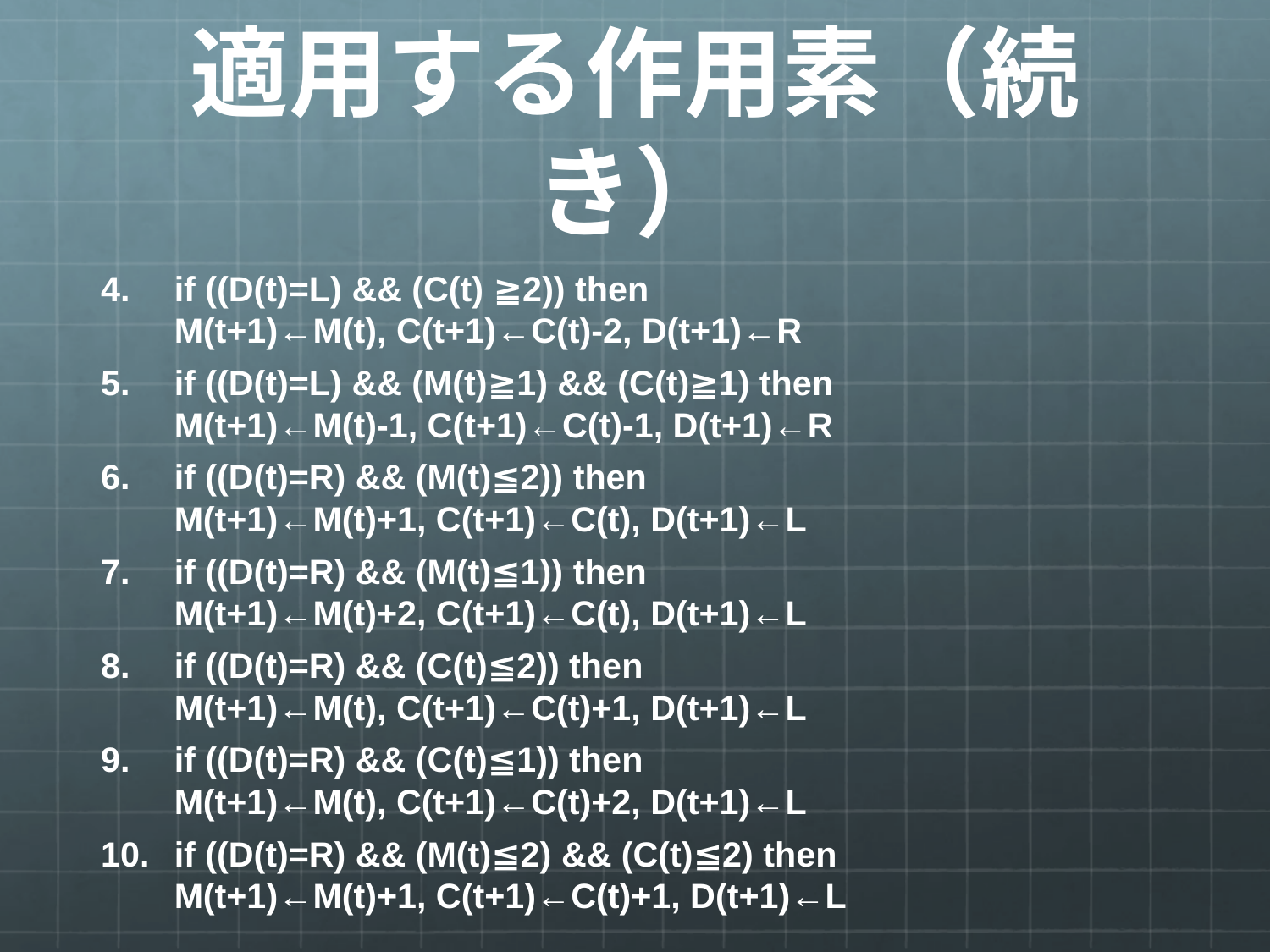

# 適用する作用素（続き）
if ((D(t)=L) && (C(t) ≧2)) then
M(t+1)←M(t), C(t+1)←C(t)-2, D(t+1)←R
if ((D(t)=L) && (M(t)≧1) && (C(t)≧1) then
M(t+1)←M(t)-1, C(t+1)←C(t)-1, D(t+1)←R
if ((D(t)=R) && (M(t)≦2)) then
M(t+1)←M(t)+1, C(t+1)←C(t), D(t+1)←L
if ((D(t)=R) && (M(t)≦1)) then
M(t+1)←M(t)+2, C(t+1)←C(t), D(t+1)←L
if ((D(t)=R) && (C(t)≦2)) then
M(t+1)←M(t), C(t+1)←C(t)+1, D(t+1)←L
if ((D(t)=R) && (C(t)≦1)) then
M(t+1)←M(t), C(t+1)←C(t)+2, D(t+1)←L
if ((D(t)=R) && (M(t)≦2) && (C(t)≦2) then
M(t+1)←M(t)+1, C(t+1)←C(t)+1, D(t+1)←L